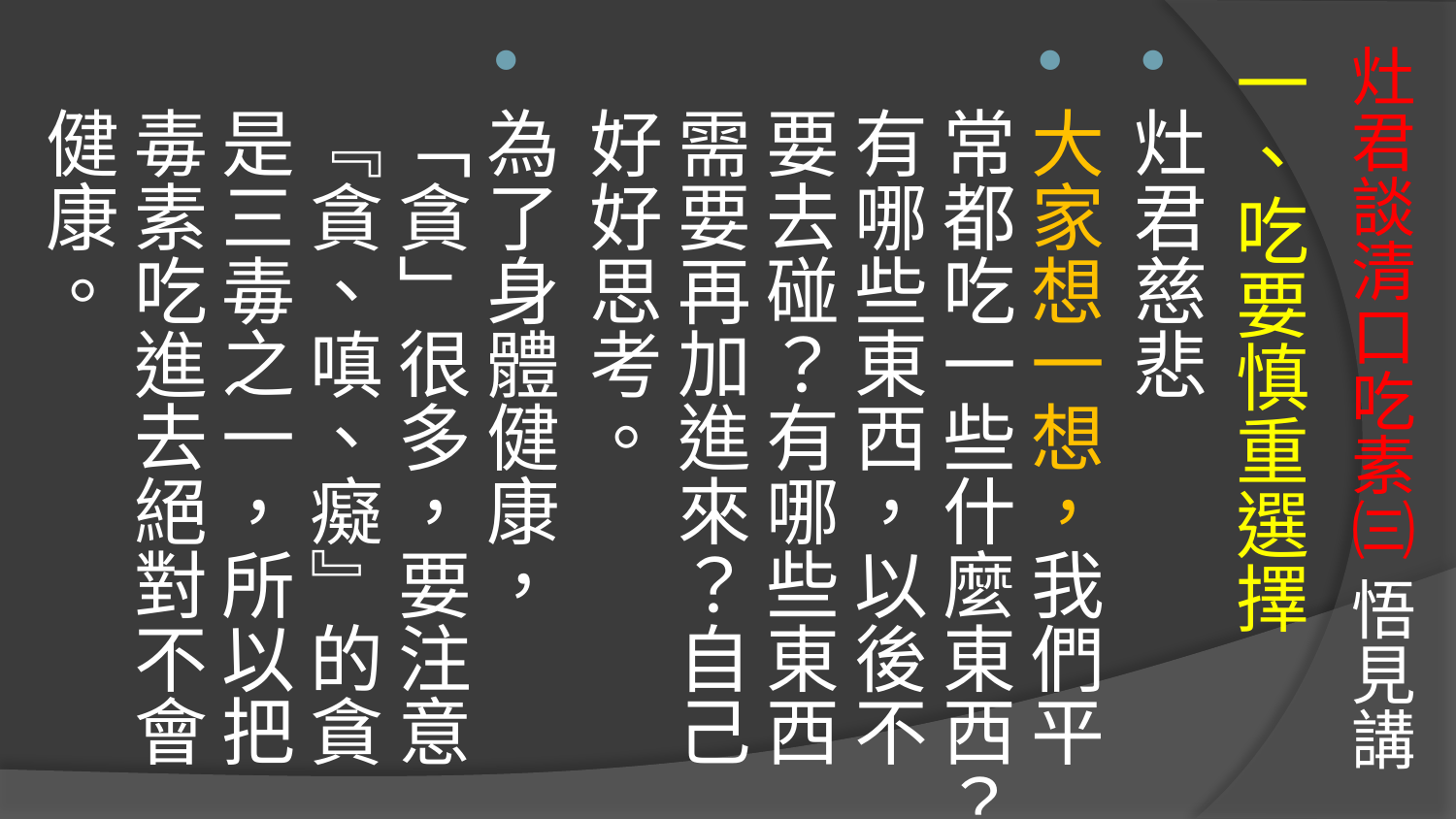

# 灶君談清口吃素㈢ 悟見講
一、吃要慎重選擇
灶君慈悲
大家想一想，我們平常都吃一些什麼東西？有哪些東西，以後不要去碰？有哪些東西需要再加進來？自己好好思考。
為了身體健康，「貪」很多，要注意『貪、嗔、癡』的貪是三毒之一，所以把毒素吃進去絕對不會健康。